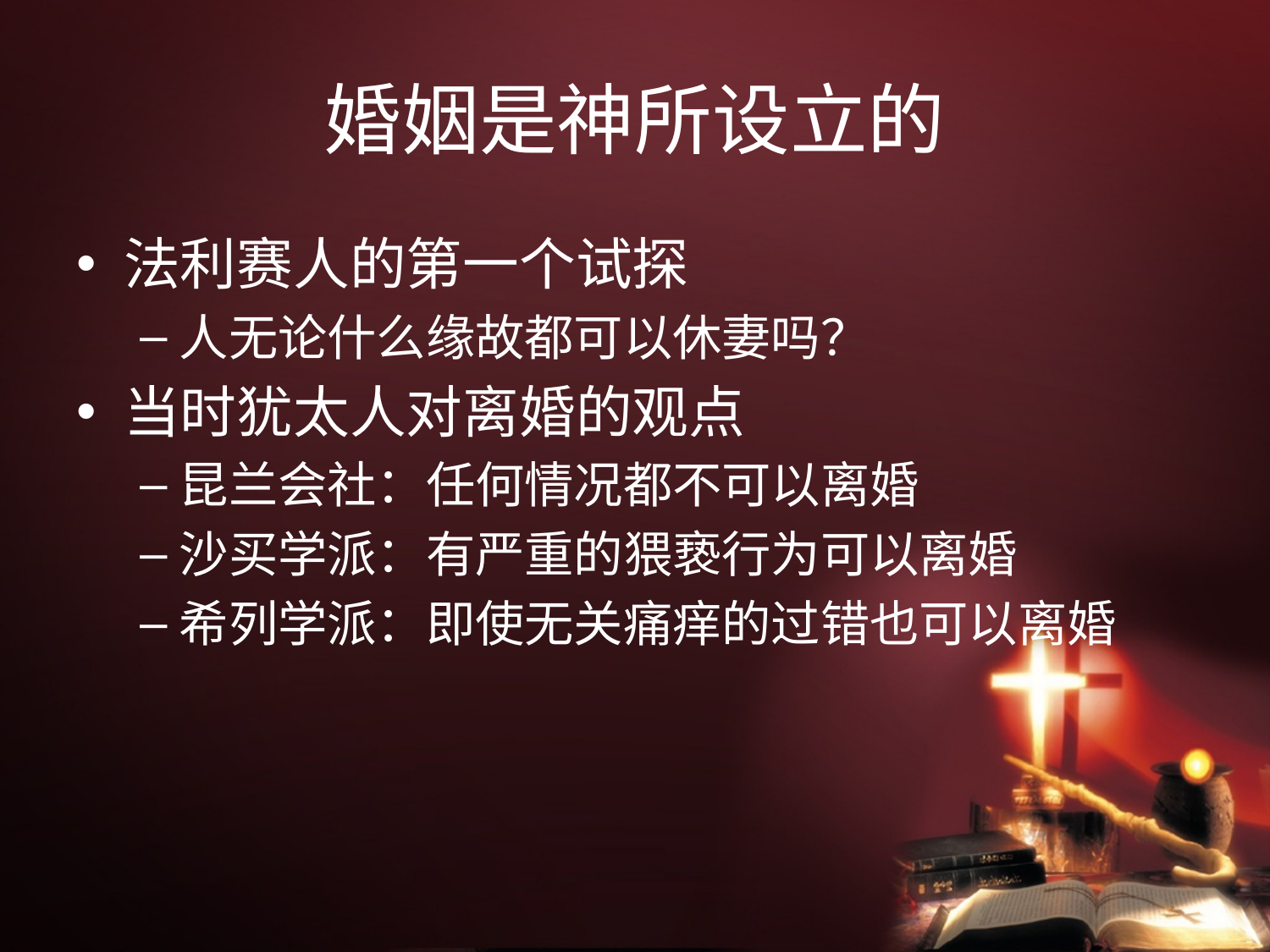

# 婚姻是神所设立的
法利赛人的第一个试探
人无论什么缘故都可以休妻吗？
当时犹太人对离婚的观点
昆兰会社：任何情况都不可以离婚
沙买学派：有严重的猥亵行为可以离婚
希列学派：即使无关痛痒的过错也可以离婚